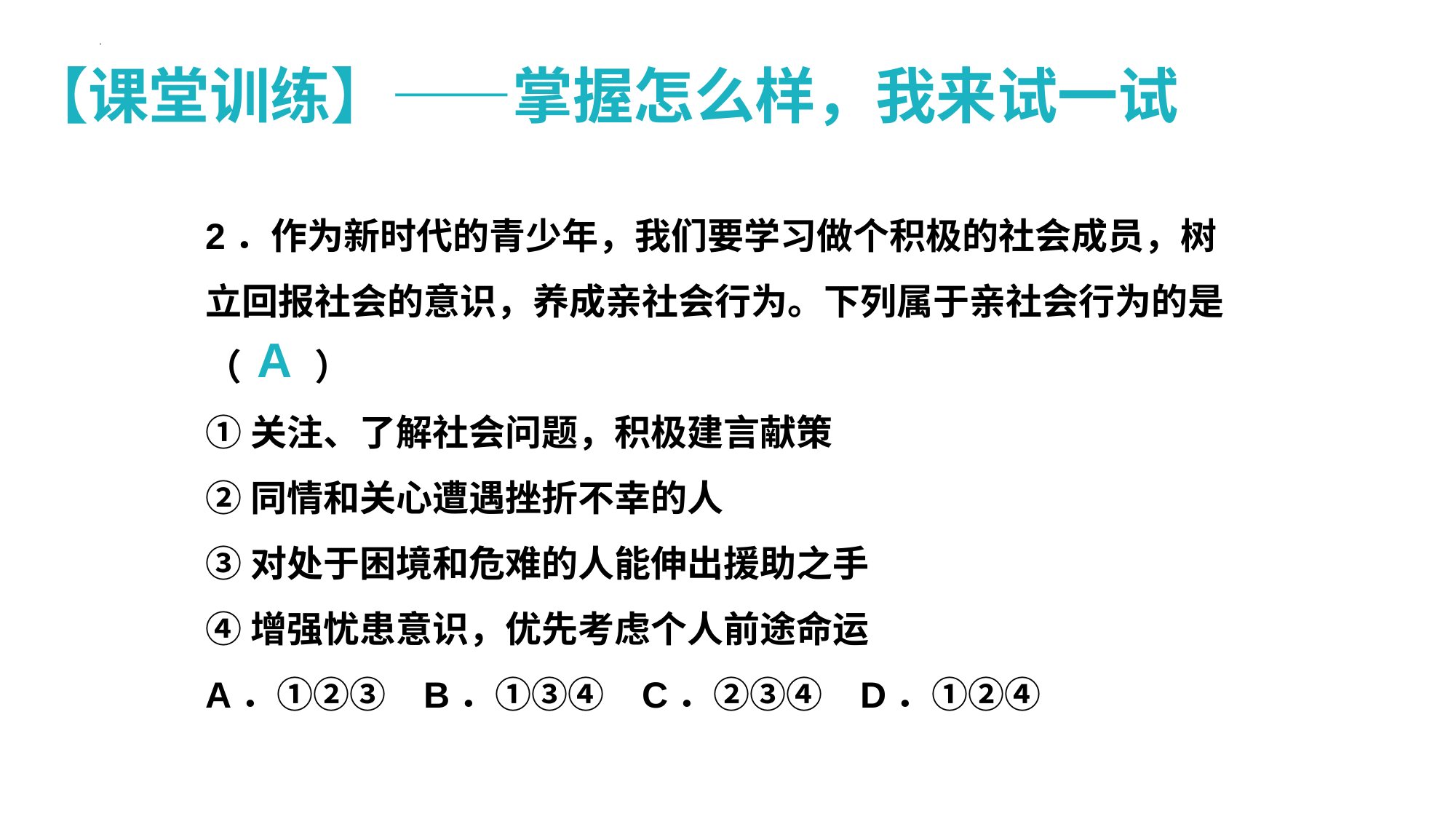

【课堂训练】——掌握怎么样，我来试一试
2．作为新时代的青少年，我们要学习做个积极的社会成员，树立回报社会的意识，养成亲社会行为。下列属于亲社会行为的是（　　）
①关注、了解社会问题，积极建言献策
②同情和关心遭遇挫折不幸的人
③对处于困境和危难的人能伸出援助之手
④增强忧患意识，优先考虑个人前途命运
A．①②③	B．①③④	C．②③④	D．①②④
A